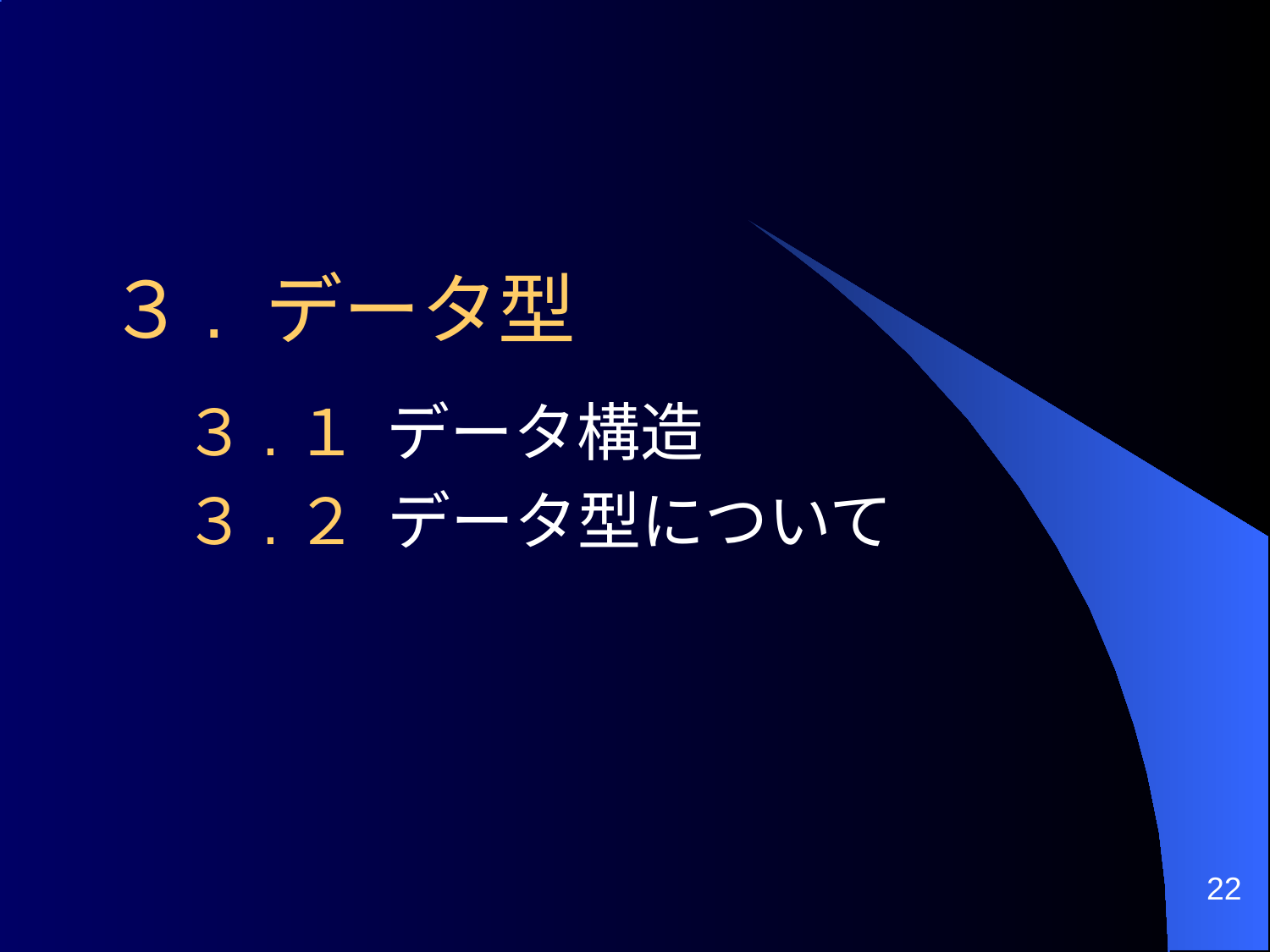

# ３. データ型
３.１  データ構造
３.２  データ型について
22